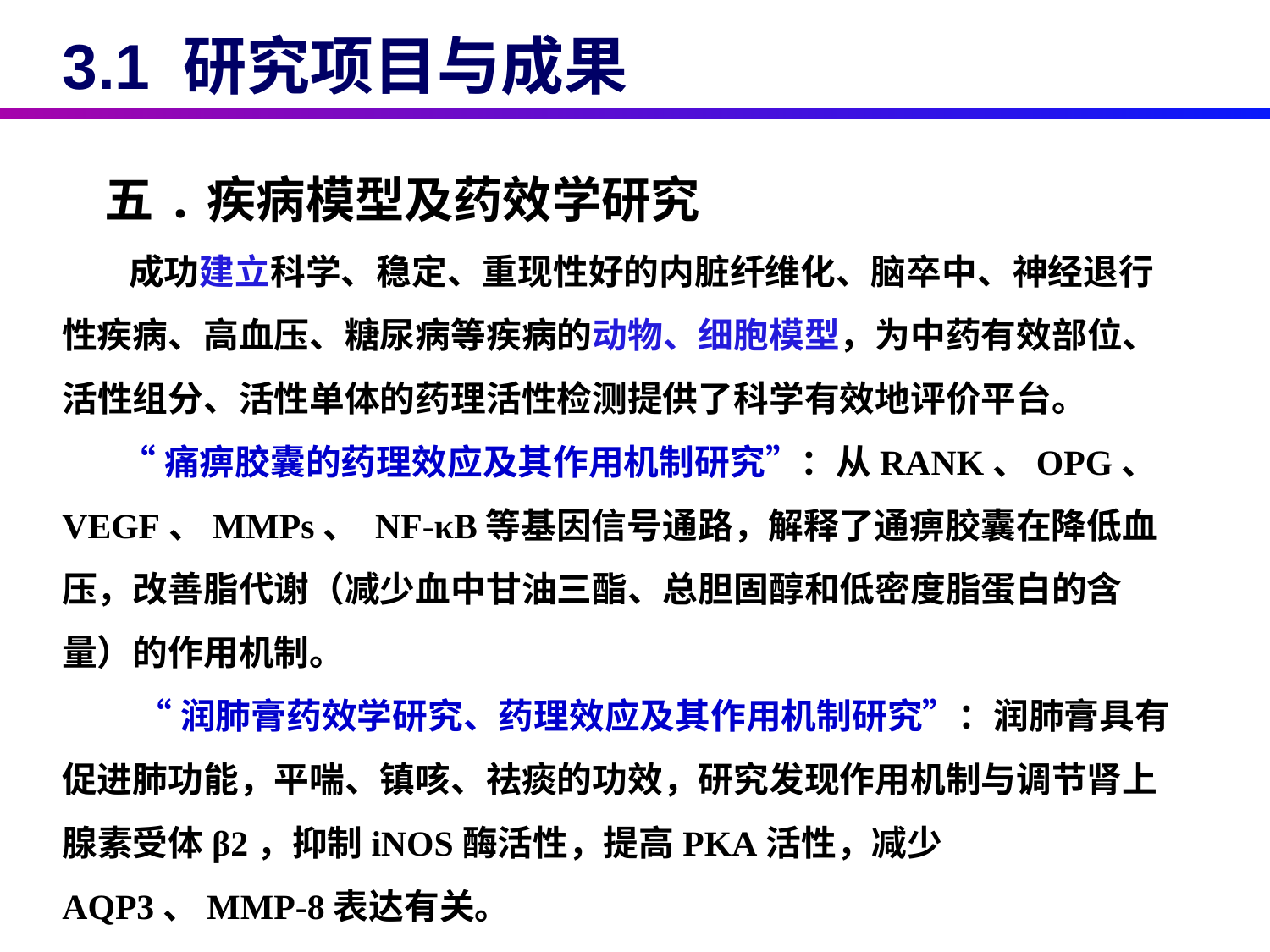

3.1 研究项目与成果

五.疾病模型及药效学研究
  成功建立科学、稳定、重现性好的内脏纤维化、脑卒中、神经退行性疾病、高血压、糖尿病等疾病的动物、细胞模型，为中药有效部位、活性组分、活性单体的药理活性检测提供了科学有效地评价平台。
  “痛痹胶囊的药理效应及其作用机制研究”：从RANK、OPG、VEGF、MMPs、 NF-κB等基因信号通路，解释了通痹胶囊在降低血压，改善脂代谢（减少血中甘油三酯、总胆固醇和低密度脂蛋白的含量）的作用机制。
    “润肺膏药效学研究、药理效应及其作用机制研究”：润肺膏具有促进肺功能，平喘、镇咳、祛痰的功效，研究发现作用机制与调节肾上腺素受体β2，抑制iNOS酶活性，提高PKA活性，减少AQP3、MMP-8表达有关。